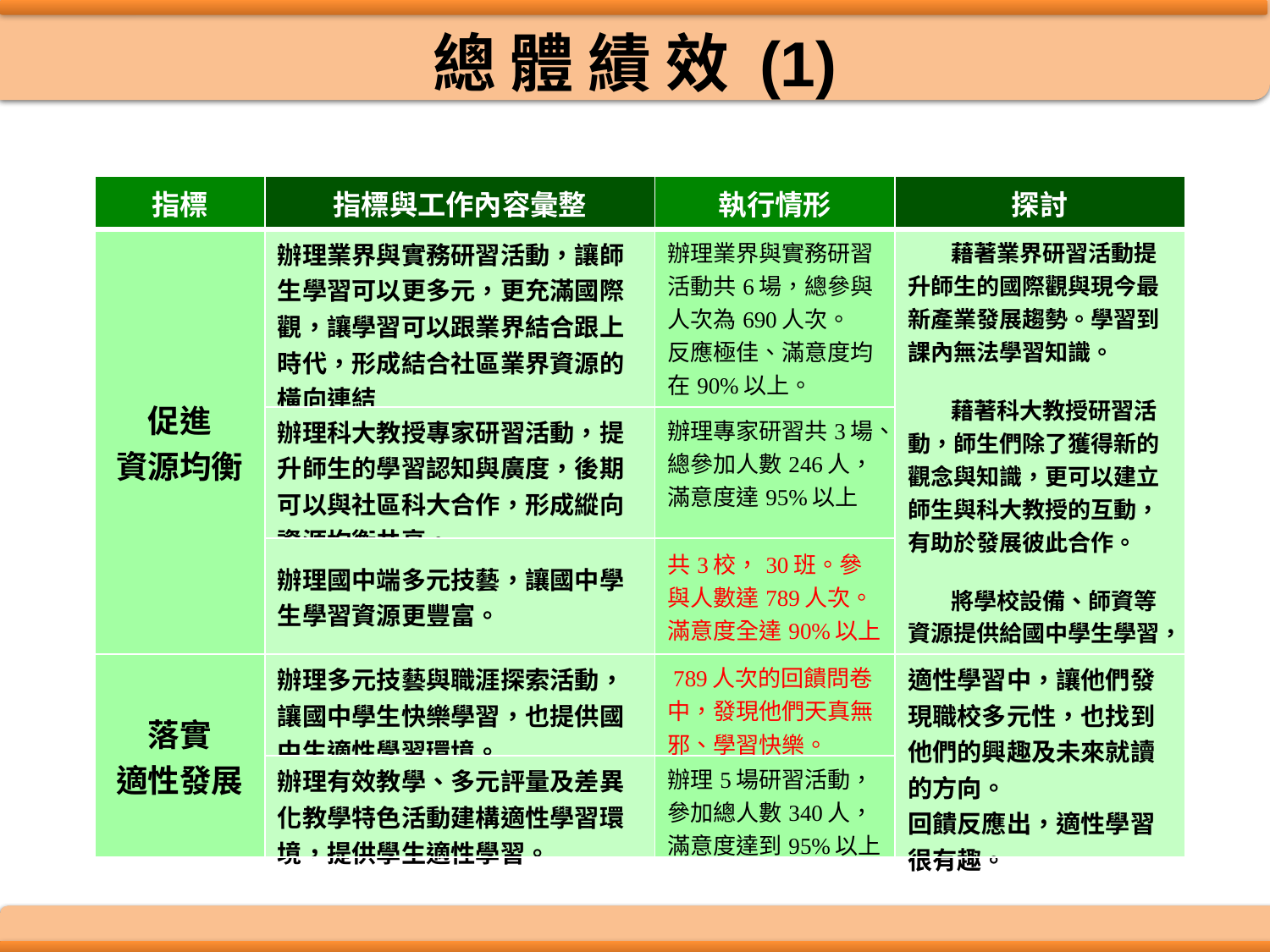

總 體 績 效 (1)

| 指標 | 指標與工作內容彙整 | 執行情形 | 探討 |
| --- | --- | --- | --- |
| 促進 資源均衡 | 辦理業界與實務研習活動，讓師生學習可以更多元，更充滿國際觀，讓學習可以跟業界結合跟上時代，形成結合社區業界資源的橫向連結 | 辦理業界與實務研習活動共6場，總參與人次為690人次。 反應極佳、滿意度均在90%以上。 | 藉著業界研習活動提升師生的國際觀與現今最新產業發展趨勢。學習到課內無法學習知識。 藉著科大教授研習活動，師生們除了獲得新的觀念與知識，更可以建立師生與科大教授的互動，有助於發展彼此合作。 將學校設備、師資等資源提供給國中學生學習，均勻社區發展。垂直整合社區資源，促進資源均衡。 |
|  | 辦理科大教授專家研習活動，提升師生的學習認知與廣度，後期可以與社區科大合作，形成縱向資源均衡共享。 | 辦理專家研習共3場、總參加人數246人，滿意度達95%以上 |  |
|  | 辦理國中端多元技藝，讓國中學生學習資源更豐富。 | 共3校，30班。參與人數達789人次。滿意度全達90%以上 |  |
| 落實 適性發展 | 辦理多元技藝與職涯探索活動，讓國中學生快樂學習，也提供國中生適性學習環境。 | 789人次的回饋問卷中，發現他們天真無邪、學習快樂。 | 適性學習中，讓他們發現職校多元性，也找到他們的興趣及未來就讀的方向。 回饋反應出，適性學習很有趣。 |
|  | 辦理有效教學、多元評量及差異化教學特色活動建構適性學習環境，提供學生適性學習。 | 辦理5場研習活動，參加總人數340人，滿意度達到95%以上 |  |